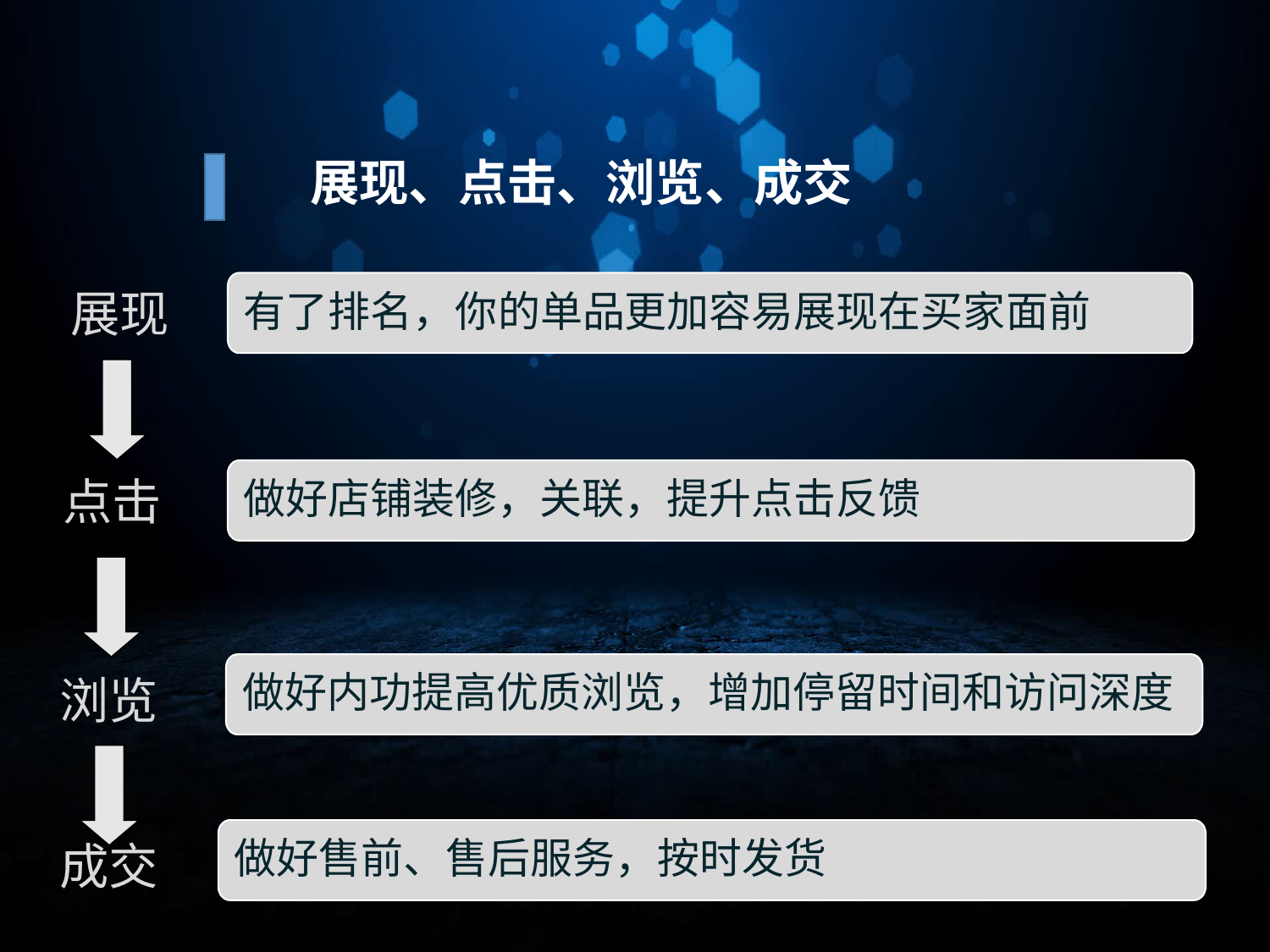

展现、点击、浏览、成交

有了排名，你的单品更加容易展现在买家面前
展现

做好店铺装修，关联，提升点击反馈
点击

做好内功提高优质浏览，增加停留时间和访问深度
浏览

做好售前、售后服务，按时发货
成交